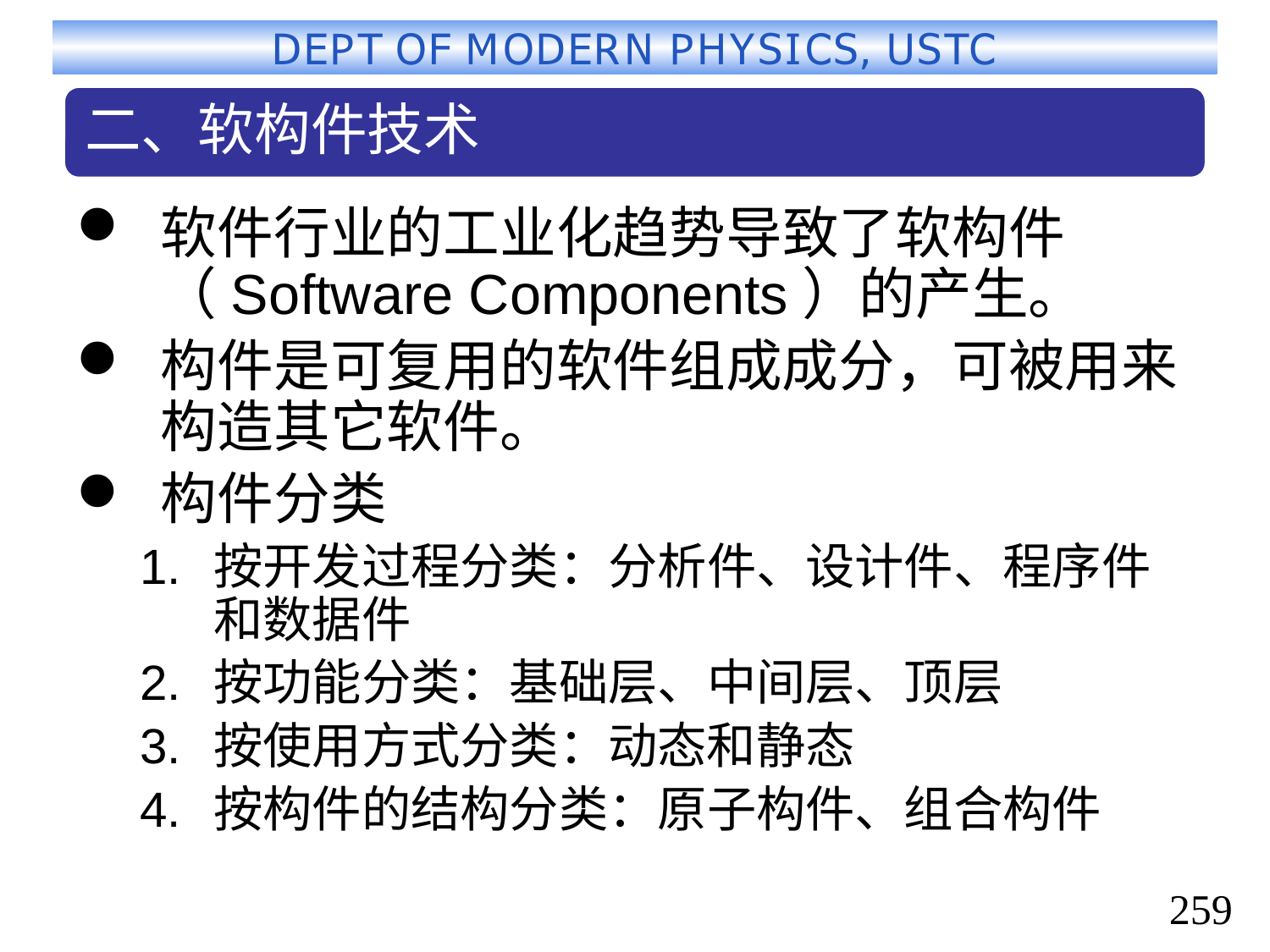

二、软构件技术
软件行业的工业化趋势导致了软构件（Software Components）的产生。
构件是可复用的软件组成成分，可被用来构造其它软件。
构件分类
按开发过程分类：分析件、设计件、程序件和数据件
按功能分类：基础层、中间层、顶层
按使用方式分类：动态和静态
按构件的结构分类：原子构件、组合构件